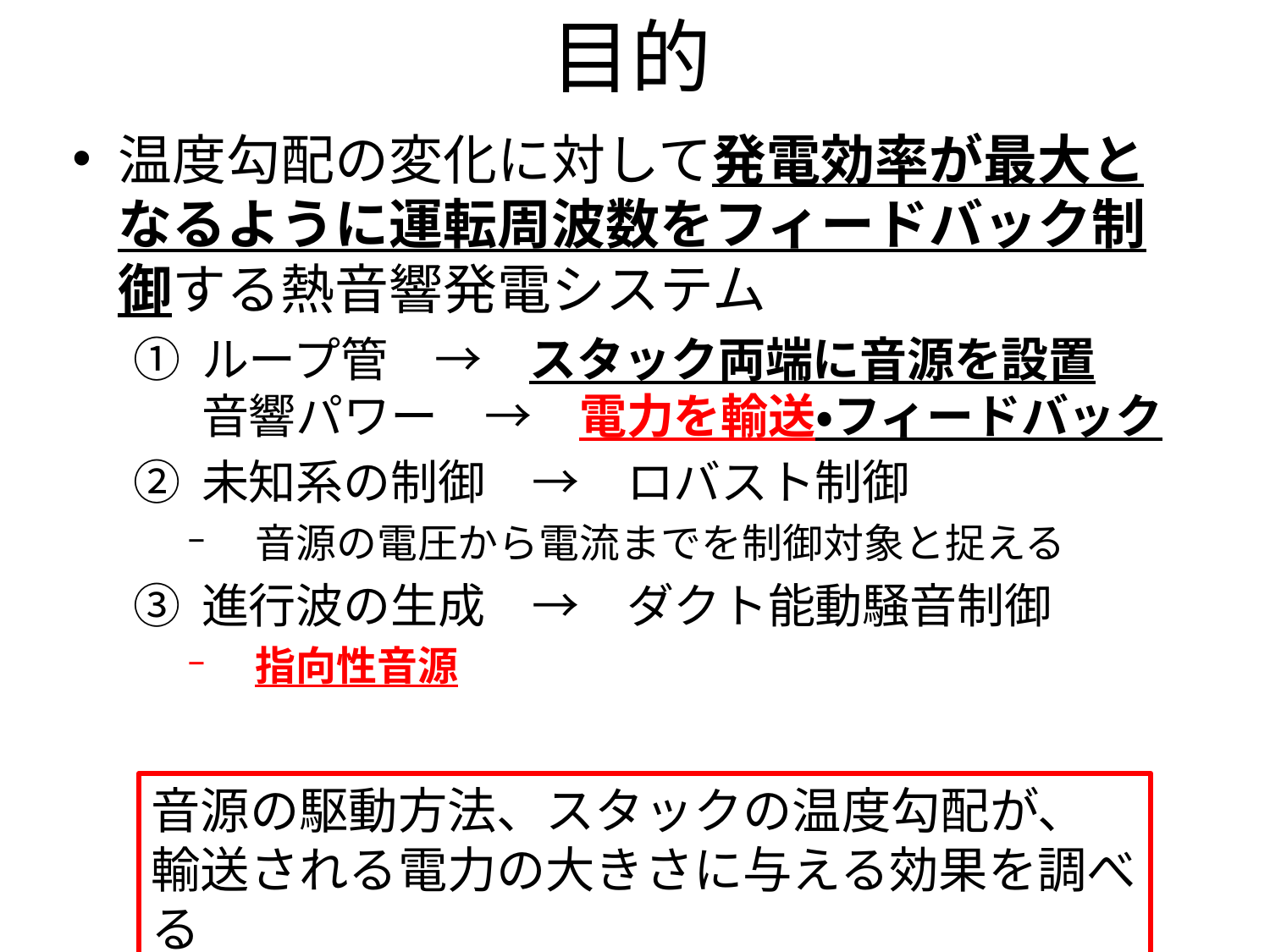

# 目的
温度勾配の変化に対して発電効率が最大となるように運転周波数をフィードバック制御する熱音響発電システム
ループ管　→　スタック両端に音源を設置
音響パワー　→　電力を輸送・フィードバック
未知系の制御　→　ロバスト制御
音源の電圧から電流までを制御対象と捉える
進行波の生成　→　ダクト能動騒音制御
指向性音源

音源の駆動方法、スタックの温度勾配が、
輸送される電力の大きさに与える効果を調べる